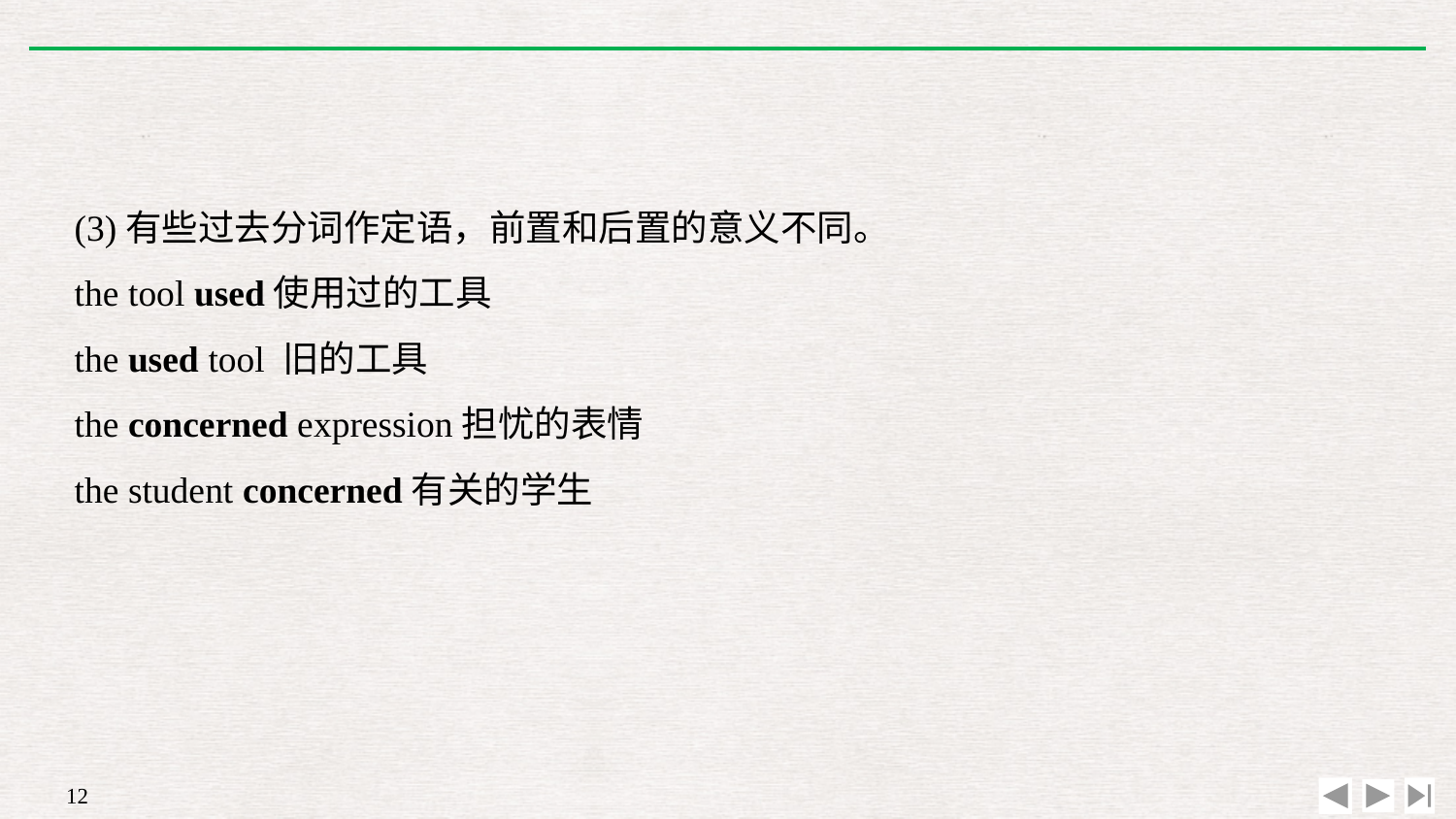

(3)有些过去分词作定语，前置和后置的意义不同。
the tool used使用过的工具
the used tool 旧的工具
the concerned expression担忧的表情
the student concerned有关的学生